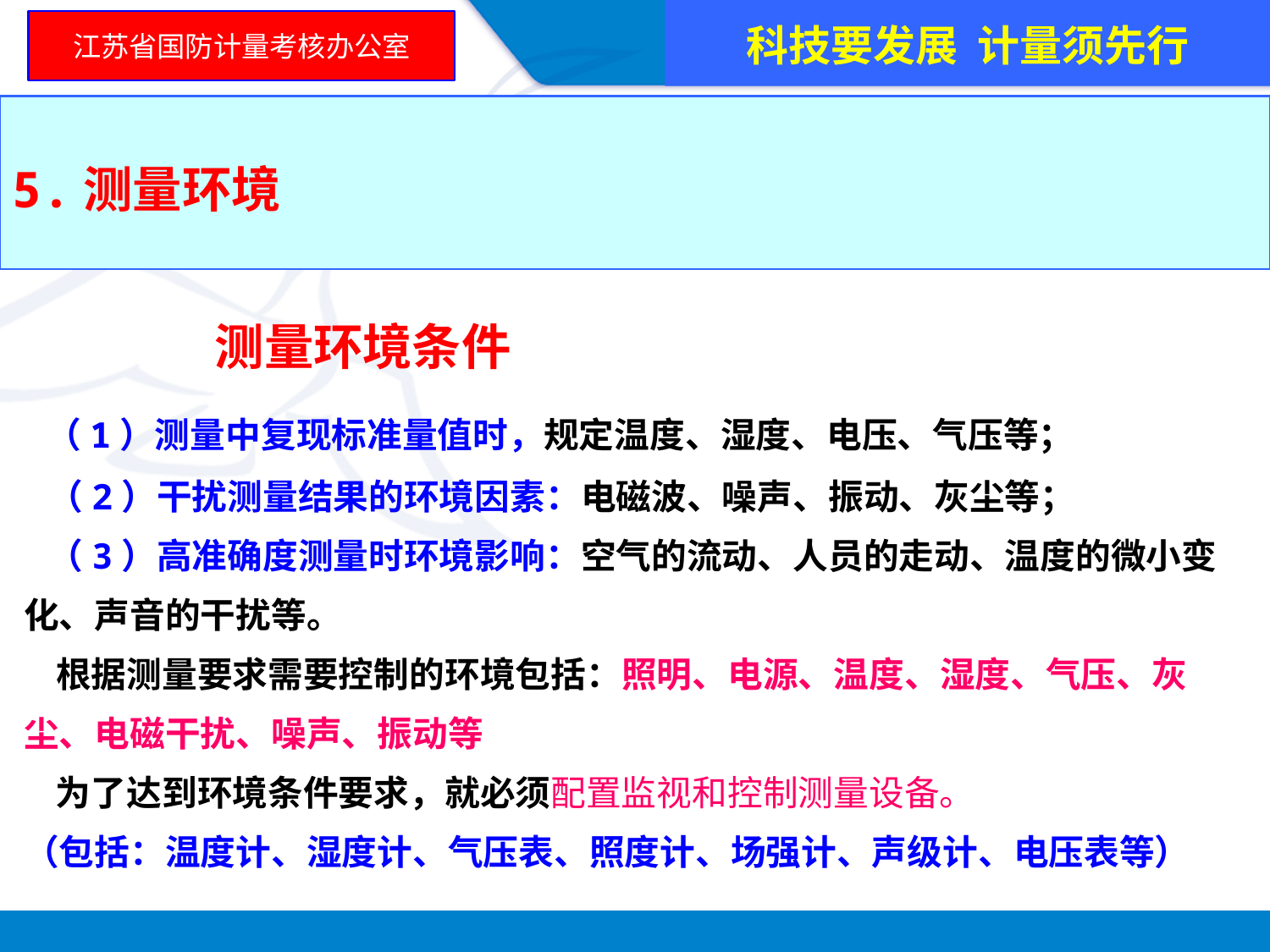

科技要发展  计量须先行
江苏省国防计量考核办公室
5.测量环境

                   测量环境条件
  （1）测量中复现标准量值时，规定温度、湿度、电压、气压等；
   （2）干扰测量结果的环境因素：电磁波、噪声、振动、灰尘等；
   （3）高准确度测量时环境影响：空气的流动、人员的走动、温度的微小变化、声音的干扰等。
    根据测量要求需要控制的环境包括：照明、电源、温度、湿度、气压、灰尘、电磁干扰、噪声、振动等
    为了达到环境条件要求，就必须配置监视和控制测量设备。
（包括：温度计、湿度计、气压表、照度计、场强计、声级计、电压表等） ：